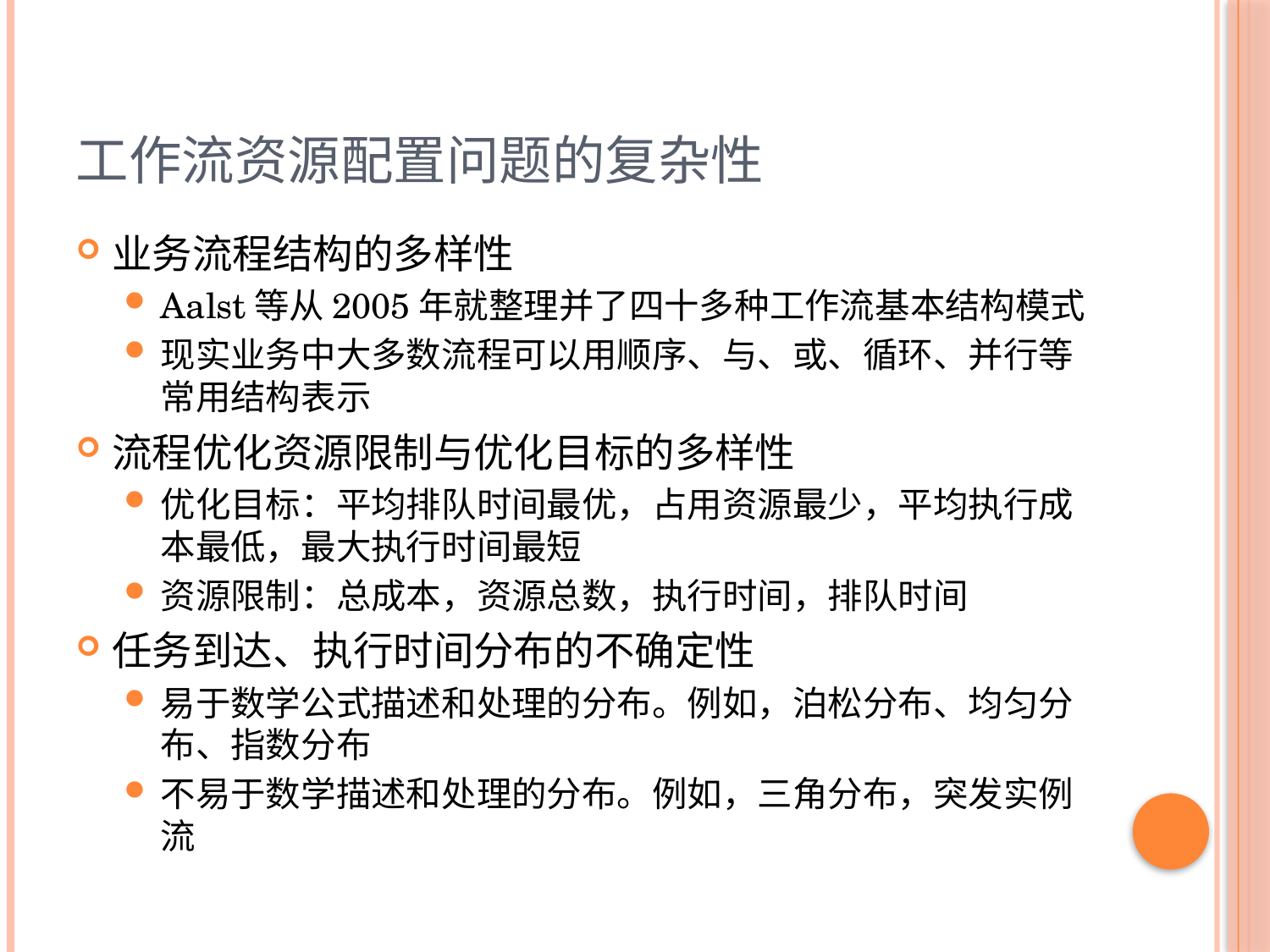

# 工作流资源配置问题的复杂性
业务流程结构的多样性
Aalst等从2005年就整理并了四十多种工作流基本结构模式
现实业务中大多数流程可以用顺序、与、或、循环、并行等常用结构表示
流程优化资源限制与优化目标的多样性
优化目标：平均排队时间最优，占用资源最少，平均执行成本最低，最大执行时间最短
资源限制：总成本，资源总数，执行时间，排队时间
任务到达、执行时间分布的不确定性
易于数学公式描述和处理的分布。例如，泊松分布、均匀分布、指数分布
不易于数学描述和处理的分布。例如，三角分布，突发实例流